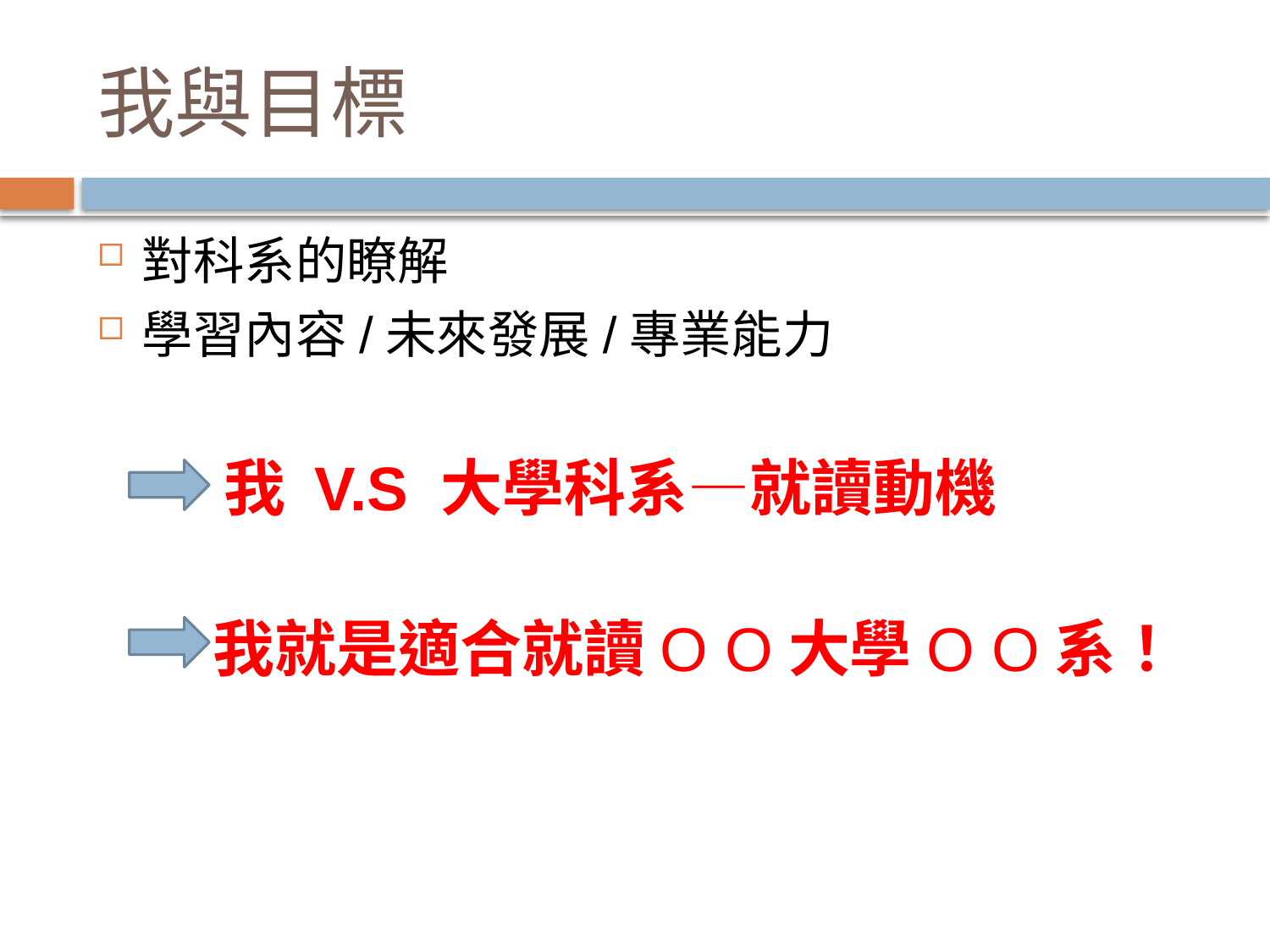

# 我與目標
對科系的瞭解
學習內容/未來發展/專業能力

          我 V.S 大學科系—就讀動機

         我就是適合就讀O O大學O O系！